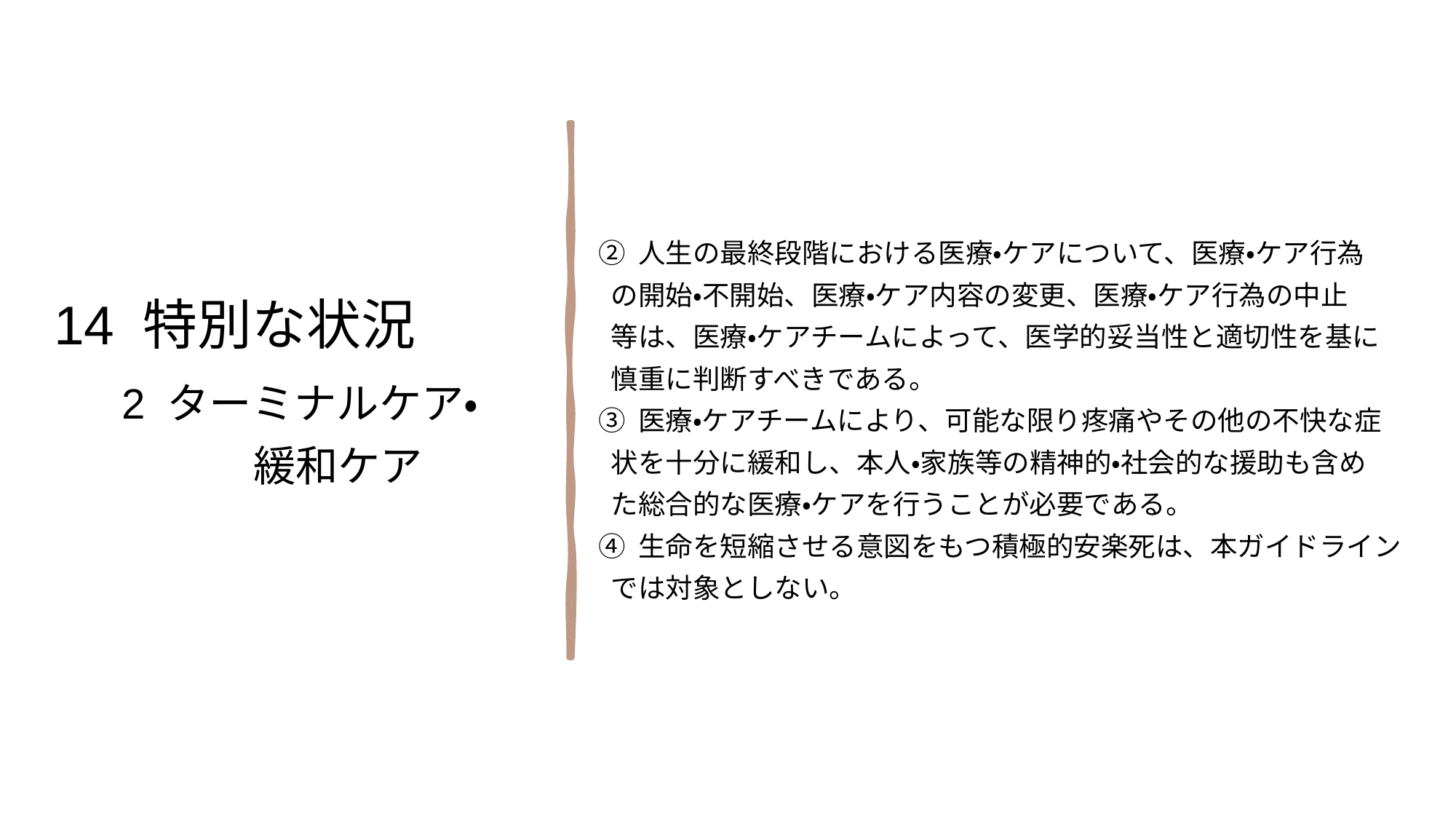

14 特別な状況
　2 ターミナルケア・
                    緩和ケア
② 人生の最終段階における医療・ケアについて、医療・ケア行為
 の開始・不開始、医療・ケア内容の変更、医療・ケア行為の中止
 等は、医療・ケアチームによって、医学的妥当性と適切性を基に
 慎重に判断すべきである。
③ 医療・ケアチームにより、可能な限り疼痛やその他の不快な症
 状を十分に緩和し、本人・家族等の精神的・社会的な援助も含め
 た総合的な医療・ケアを行うことが必要である。
④ 生命を短縮させる意図をもつ積極的安楽死は、本ガイドライン
 では対象としない。